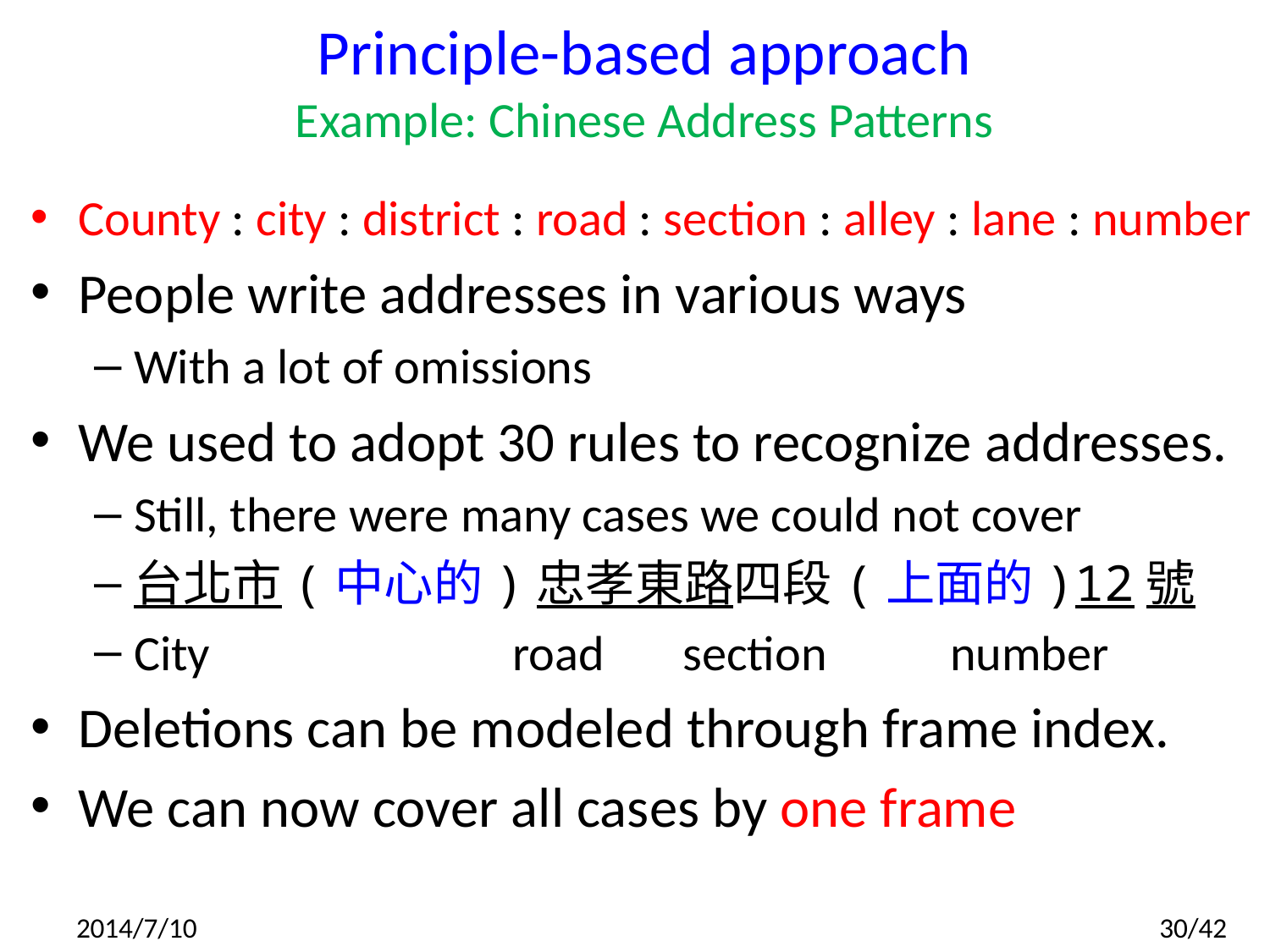

# Principle-based approach Example: Chinese Address Patterns
County : city : district : road : section : alley : lane : number
People write addresses in various ways
With a lot of omissions
We used to adopt 30 rules to recognize addresses.
Still, there were many cases we could not cover
台北市(中心的)忠孝東路四段(上面的)12號
City                           road       section           number
Deletions can be modeled through frame index.
We can now cover all cases by one frame

2014/7/10
30/42